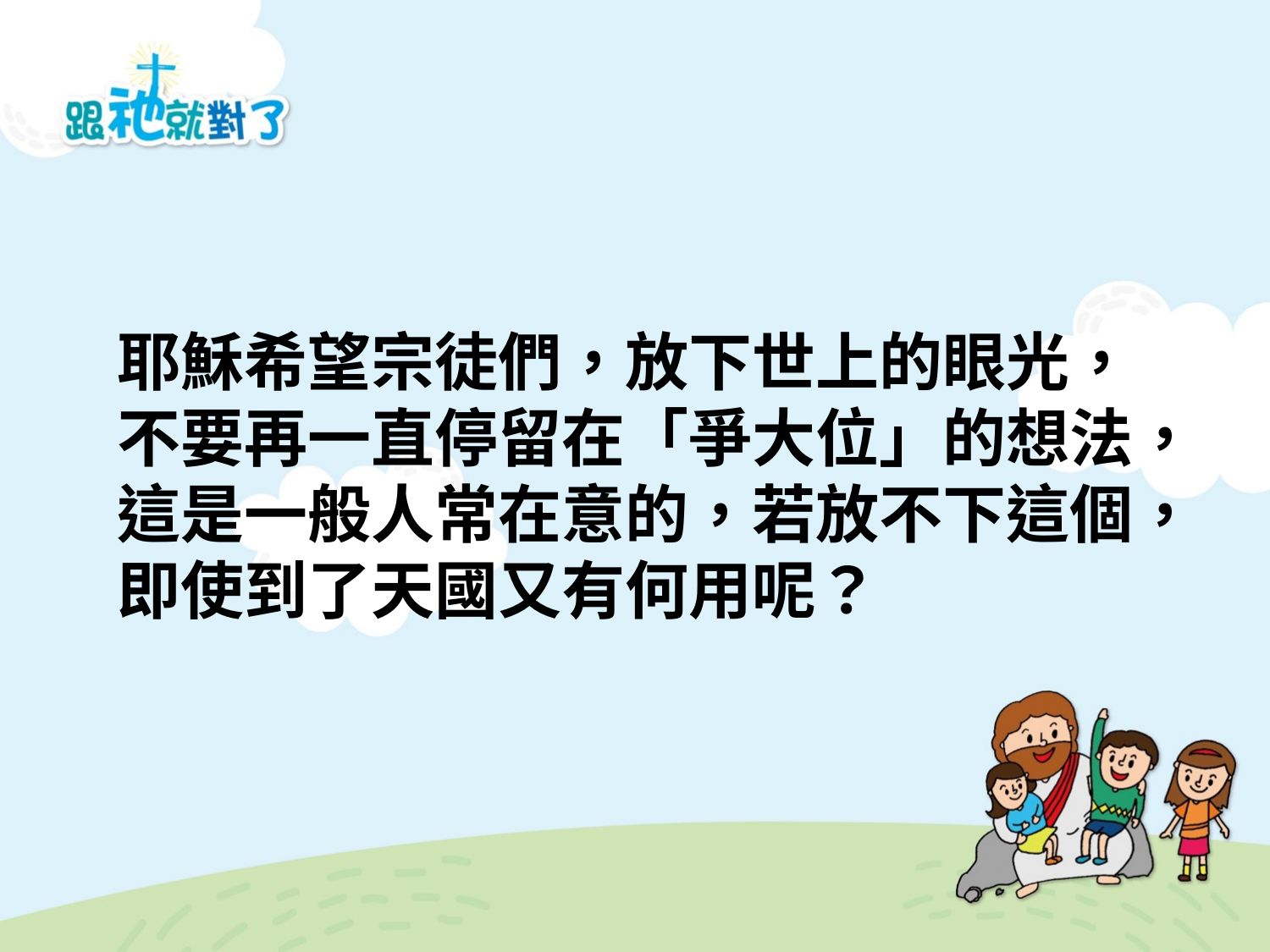

耶穌希望宗徒們，放下世上的眼光，不要再一直停留在「爭大位」的想法，這是一般人常在意的，若放不下這個，即使到了天國又有何用呢？